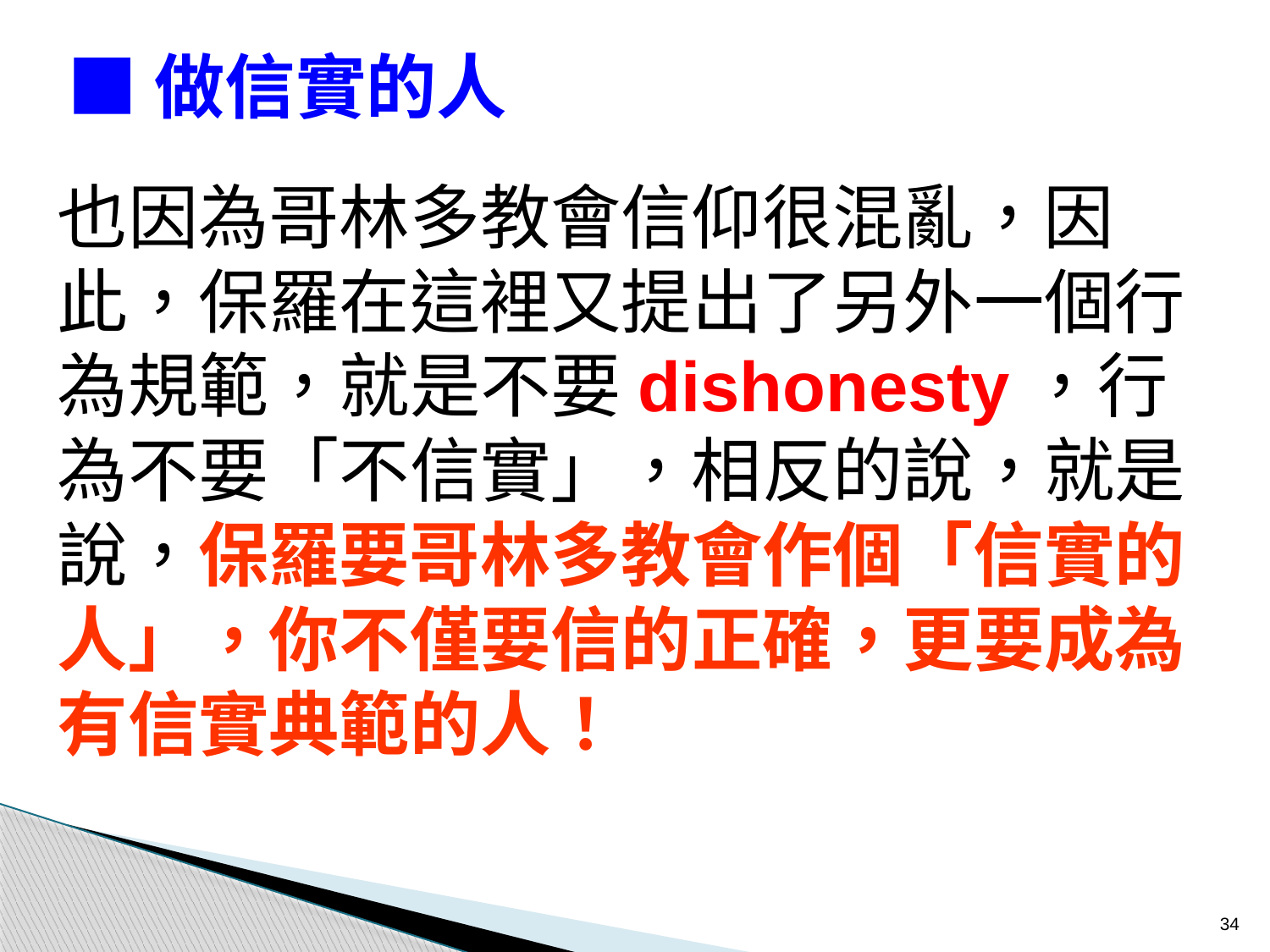

■做信實的人
也因為哥林多教會信仰很混亂，因此，保羅在這裡又提出了另外一個行為規範，就是不要dishonesty，行為不要「不信實」，相反的說，就是說，保羅要哥林多教會作個「信實的人」，你不僅要信的正確，更要成為有信實典範的人！
34